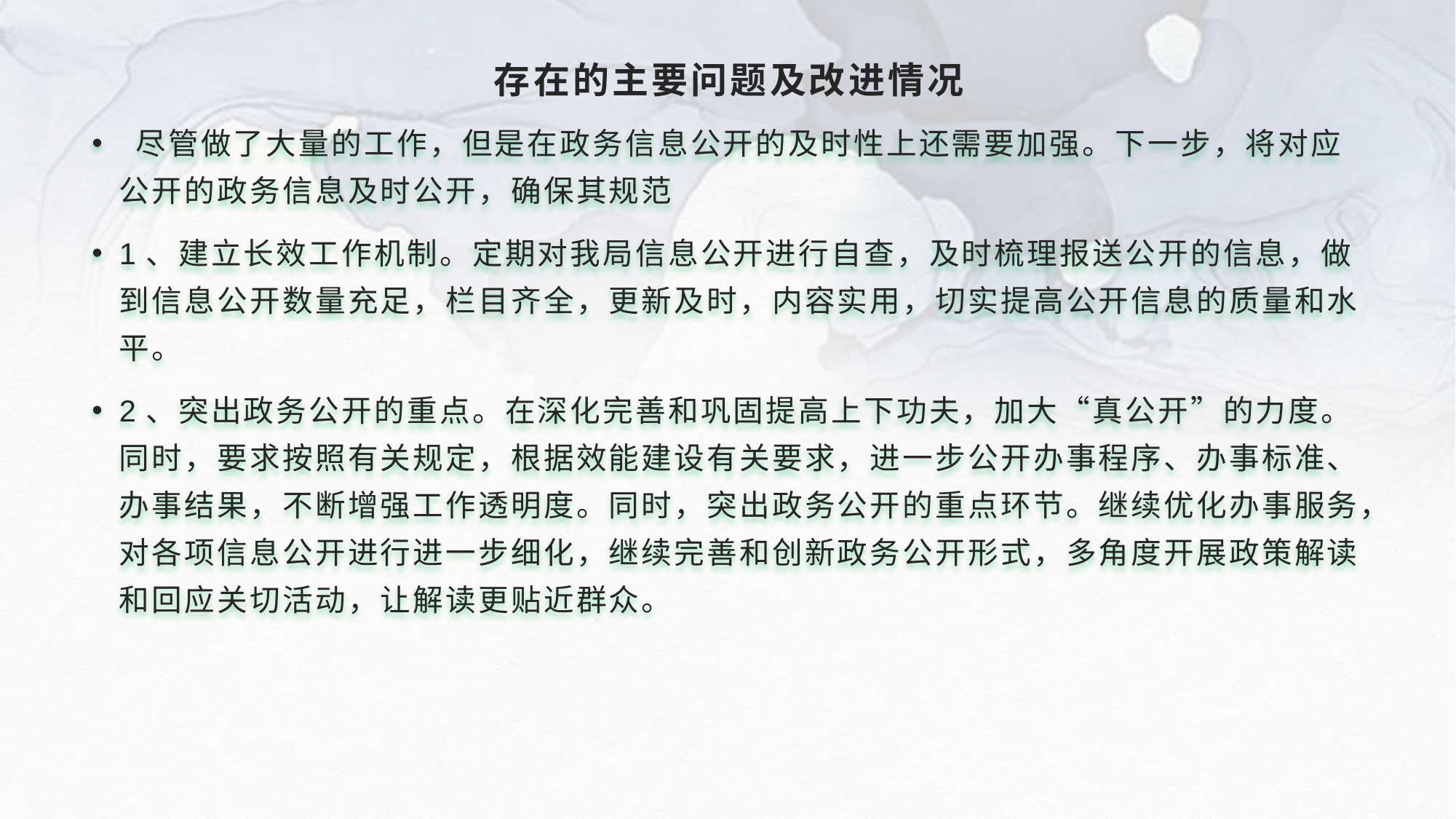

# 存在的主要问题及改进情况
 尽管做了大量的工作，但是在政务信息公开的及时性上还需要加强。下一步，将对应公开的政务信息及时公开，确保其规范
1、建立长效工作机制。定期对我局信息公开进行自查，及时梳理报送公开的信息，做到信息公开数量充足，栏目齐全，更新及时，内容实用，切实提高公开信息的质量和水平。
2、突出政务公开的重点。在深化完善和巩固提高上下功夫，加大“真公开”的力度。同时，要求按照有关规定，根据效能建设有关要求，进一步公开办事程序、办事标准、办事结果，不断增强工作透明度。同时，突出政务公开的重点环节。继续优化办事服务，对各项信息公开进行进一步细化，继续完善和创新政务公开形式，多角度开展政策解读和回应关切活动，让解读更贴近群众。